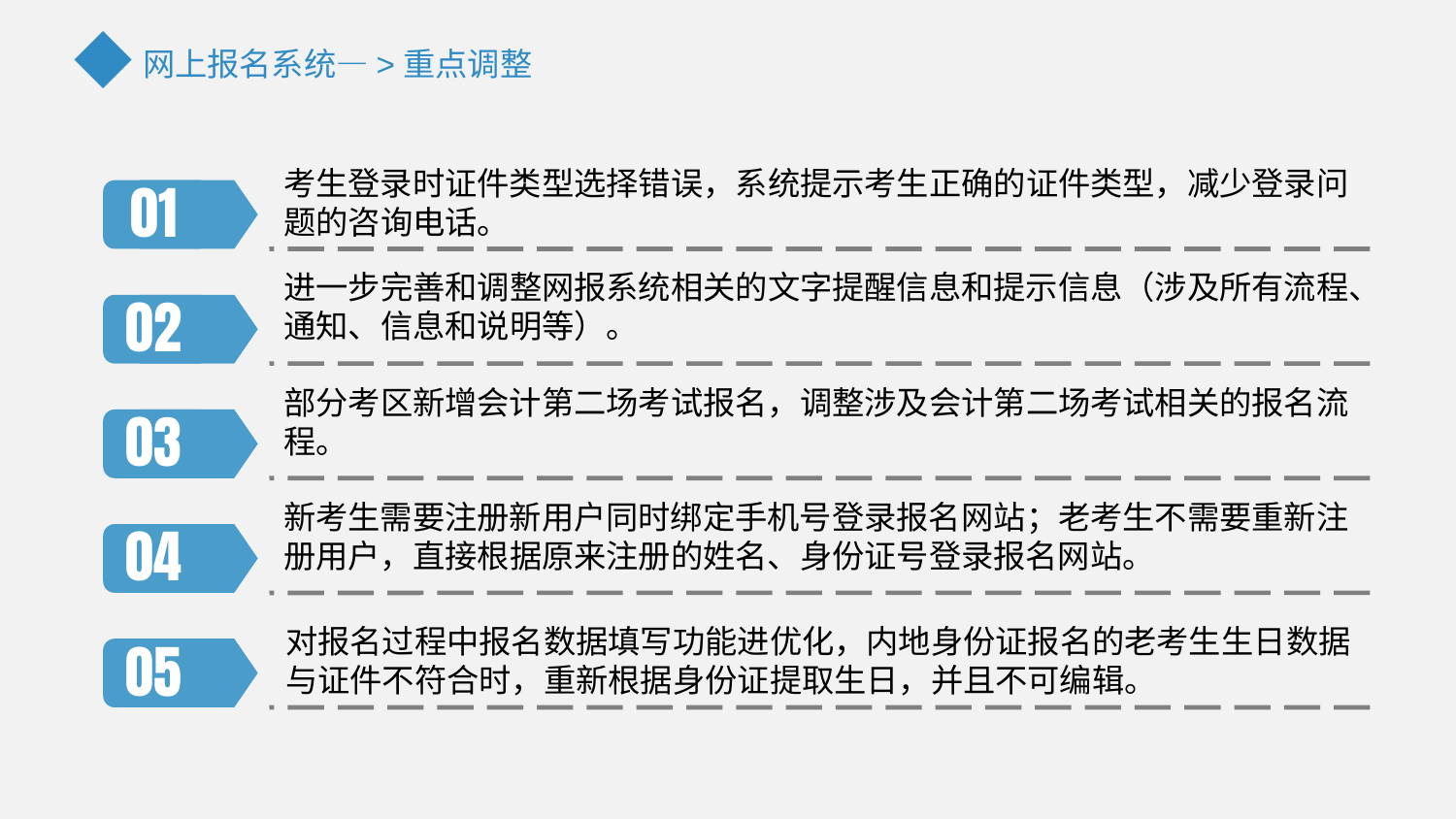

网上报名系统—>重点调整

考生登录时证件类型选择错误，系统提示考生正确的证件类型，减少登录问题的咨询电话。

01
进一步完善和调整网报系统相关的文字提醒信息和提示信息（涉及所有流程、通知、信息和说明等）。

02
部分考区新增会计第二场考试报名，调整涉及会计第二场考试相关的报名流程。

03
新考生需要注册新用户同时绑定手机号登录报名网站；老考生不需要重新注册用户，直接根据原来注册的姓名、身份证号登录报名网站。

04
对报名过程中报名数据填写功能进优化，内地身份证报名的老考生生日数据与证件不符合时，重新根据身份证提取生日，并且不可编辑。

05